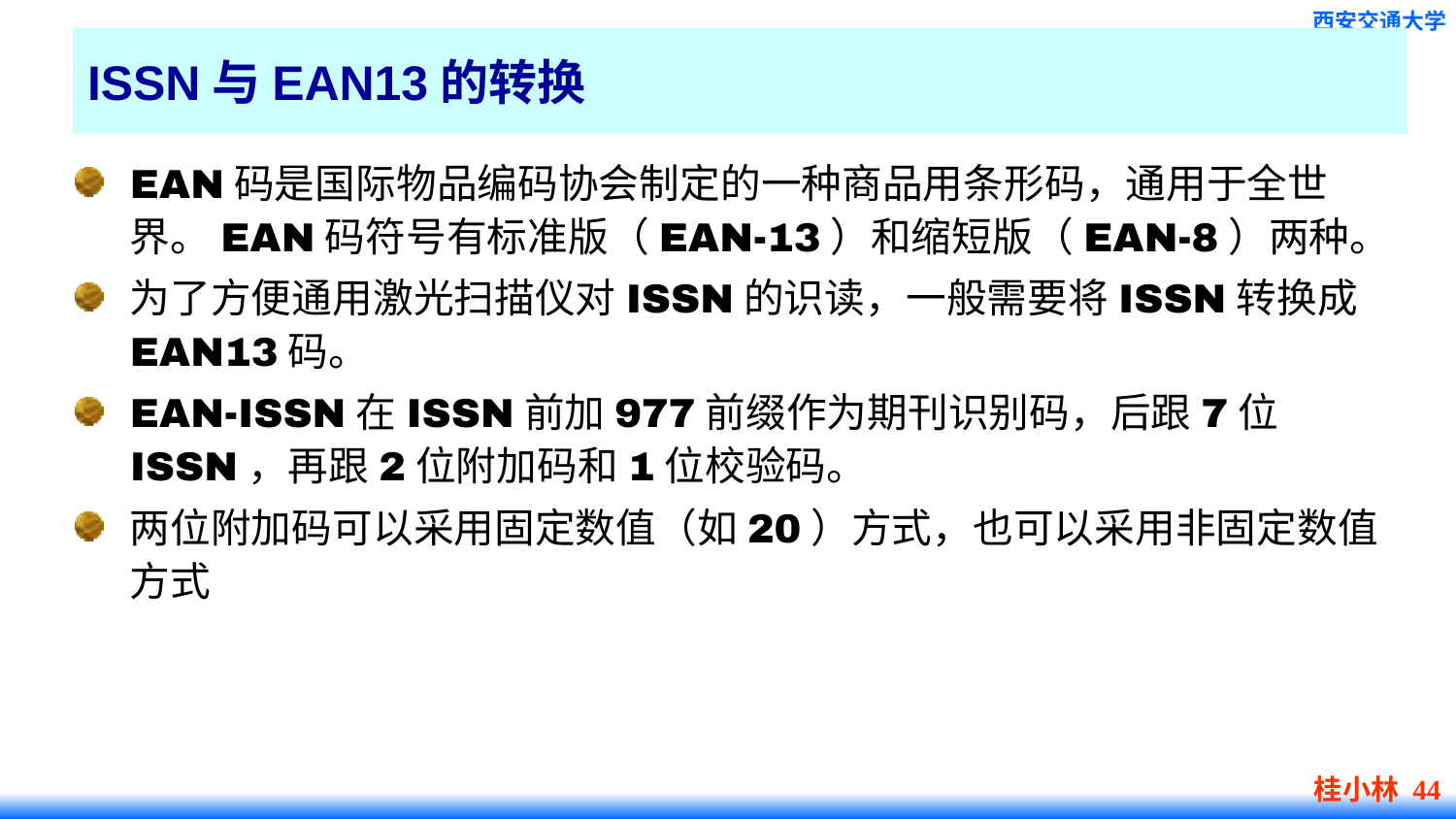

# ISSN与EAN13的转换
EAN码是国际物品编码协会制定的一种商品用条形码，通用于全世界。EAN码符号有标准版（EAN-13）和缩短版（EAN-8）两种。
为了方便通用激光扫描仪对ISSN的识读，一般需要将ISSN转换成EAN13码。
EAN-ISSN在ISSN前加977前缀作为期刊识别码，后跟7位ISSN，再跟2位附加码和1位校验码。
两位附加码可以采用固定数值（如20）方式，也可以采用非固定数值方式

桂小林 44